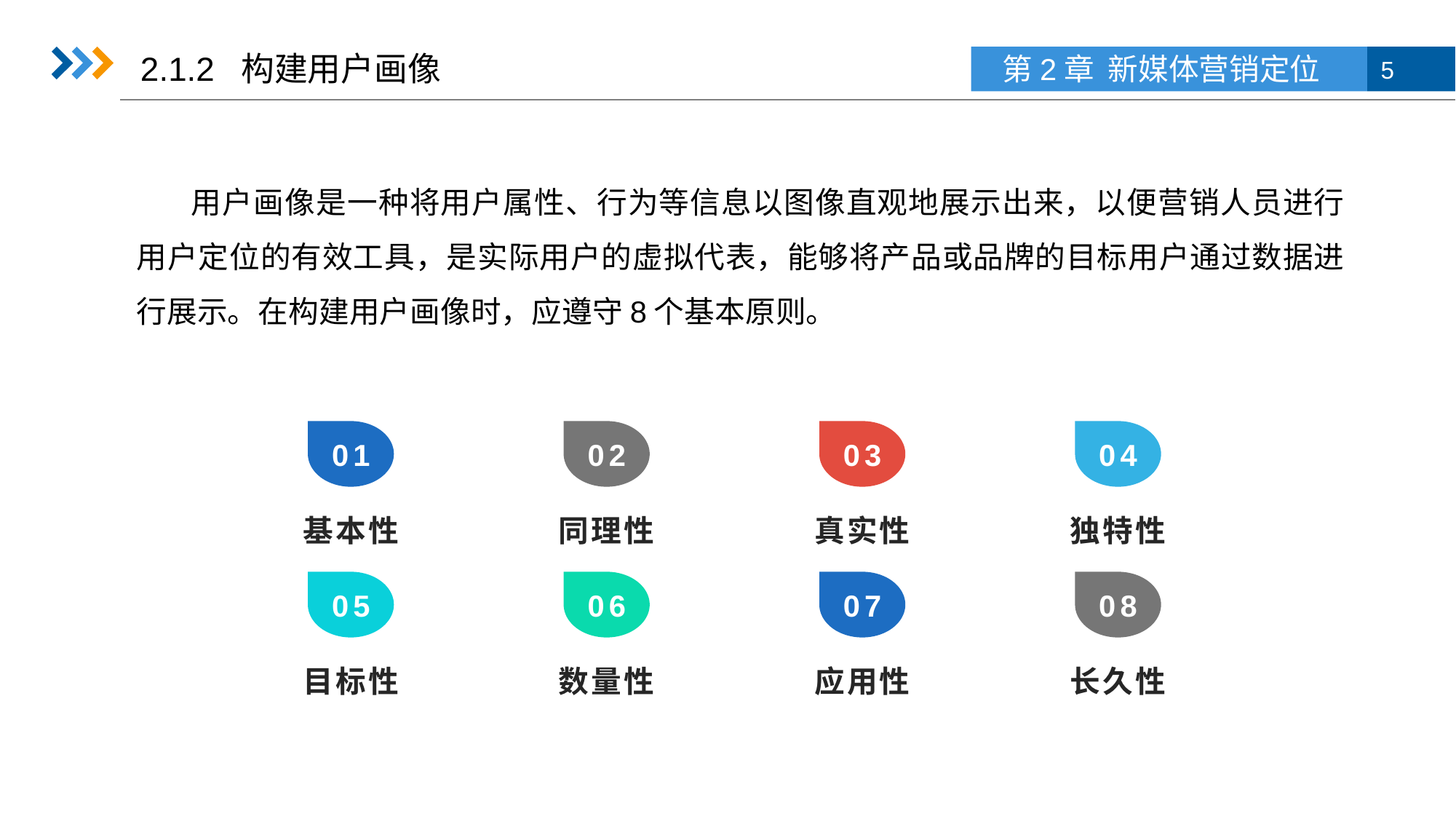

2.1.2  构建用户画像
用户画像是一种将用户属性、行为等信息以图像直观地展示出来，以便营销人员进行用户定位的有效工具，是实际用户的虚拟代表，能够将产品或品牌的目标用户通过数据进行展示。在构建用户画像时，应遵守8个基本原则。

01
02
03
04
基本性
同理性
真实性
独特性

05
06
07
08
目标性
数量性
应用性
长久性